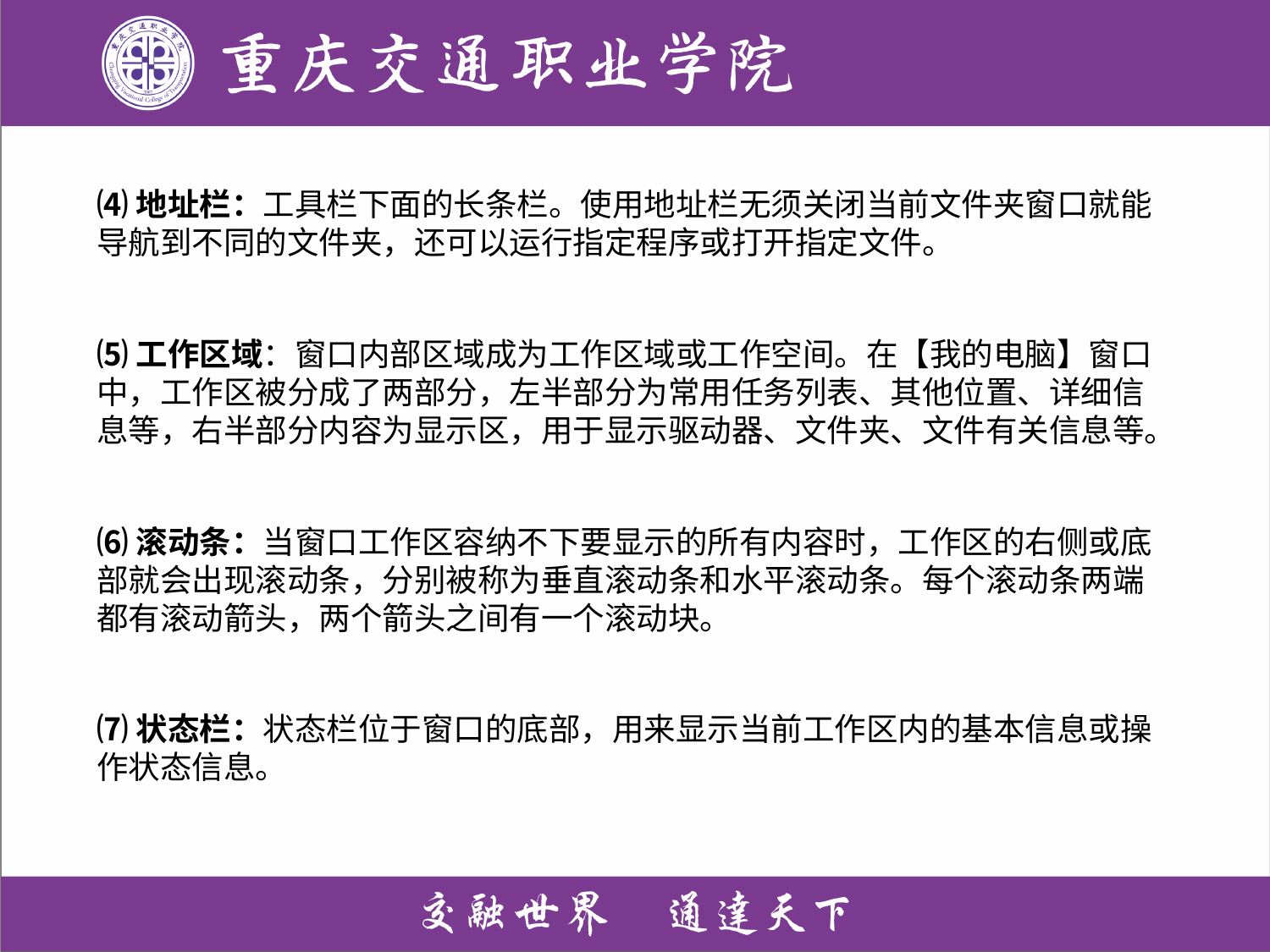

⑷地址栏：工具栏下面的长条栏。使用地址栏无须关闭当前文件夹窗口就能导航到不同的文件夹，还可以运行指定程序或打开指定文件。

⑸工作区域：窗口内部区域成为工作区域或工作空间。在【我的电脑】窗口中，工作区被分成了两部分，左半部分为常用任务列表、其他位置、详细信息等，右半部分内容为显示区，用于显示驱动器、文件夹、文件有关信息等。

⑹滚动条：当窗口工作区容纳不下要显示的所有内容时，工作区的右侧或底部就会出现滚动条，分别被称为垂直滚动条和水平滚动条。每个滚动条两端都有滚动箭头，两个箭头之间有一个滚动块。

⑺状态栏：状态栏位于窗口的底部，用来显示当前工作区内的基本信息或操作状态信息。